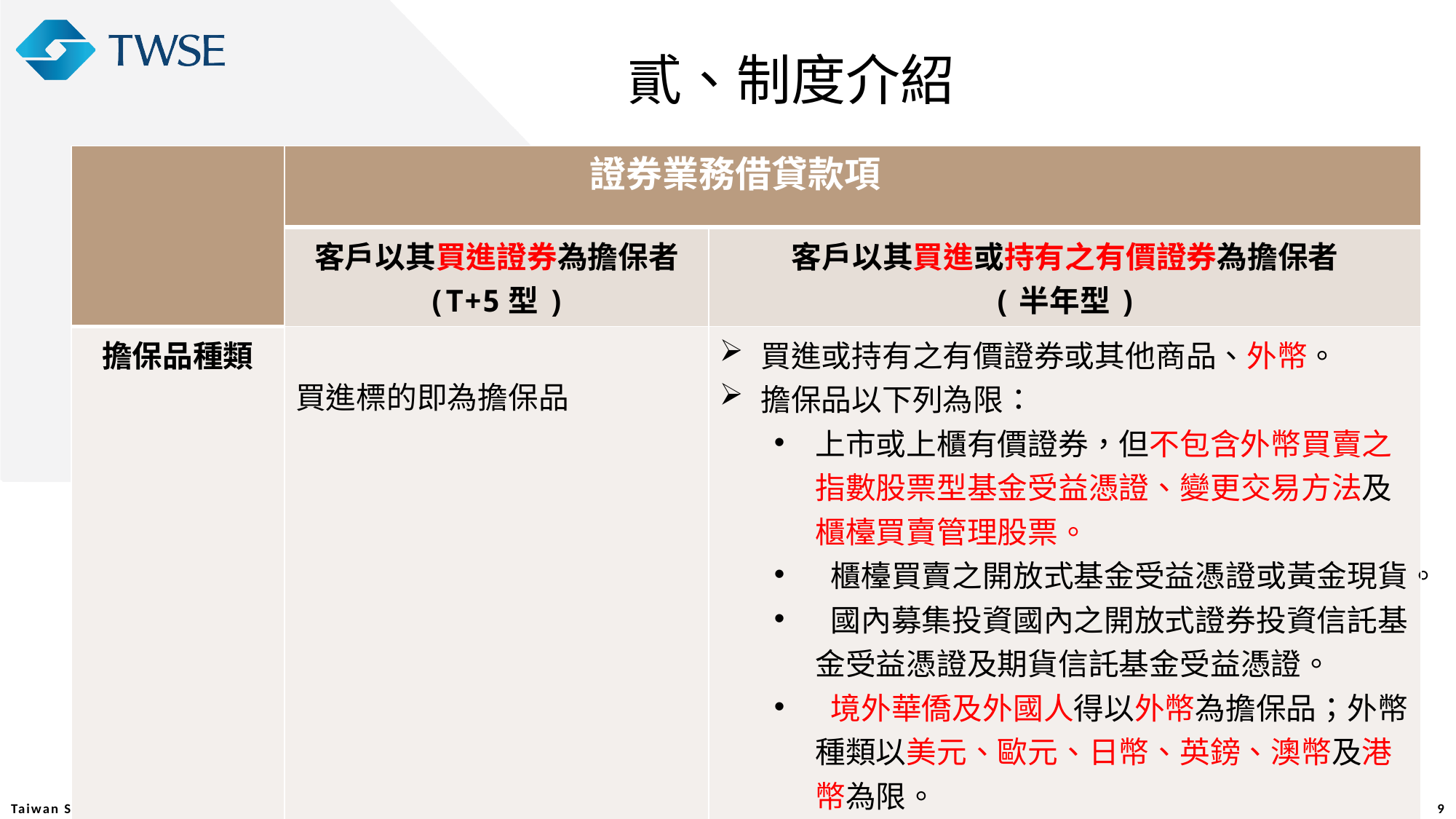

貳、制度介紹

|  |  |  |
| --- | --- | --- |
|  | 客戶以其買進證券為擔保者 (T+5型) | 客戶以其買進或持有之有價證券為擔保者 (半年型) |
| 擔保品種類 | 買進標的即為擔保品 | 買進或持有之有價證券或其他商品、外幣。 擔保品以下列為限： 上市或上櫃有價證券，但不包含外幣買賣之指數股票型基金受益憑證、變更交易方法及櫃檯買賣管理股票。 櫃檯買賣之開放式基金受益憑證或黃金現貨。 國內募集投資國內之開放式證券投資信託基 金受益憑證及期貨信託基金受益憑證。 境外華僑及外國人得以外幣為擔保品；外幣種類以美元、歐元、日幣、英鎊、澳幣及港幣為限。 其他經主管機關核准之擔保品。 |
證券業務借貸款項
9